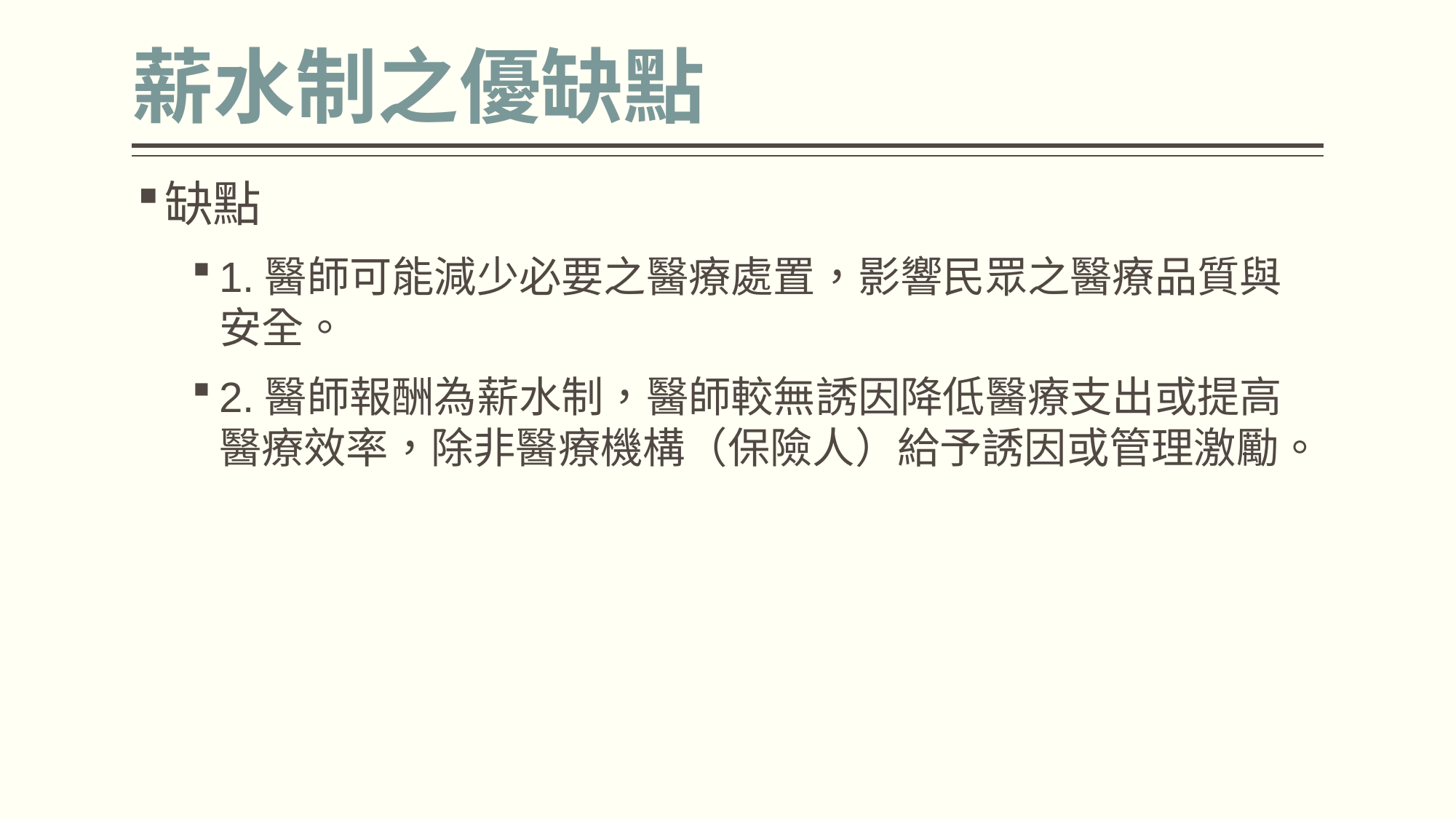

# 薪水制之優缺點
缺點
1.醫師可能減少必要之醫療處置，影響民眾之醫療品質與安全。
2.醫師報酬為薪水制，醫師較無誘因降低醫療支出或提高醫療效率，除非醫療機構（保險人）給予誘因或管理激勵。